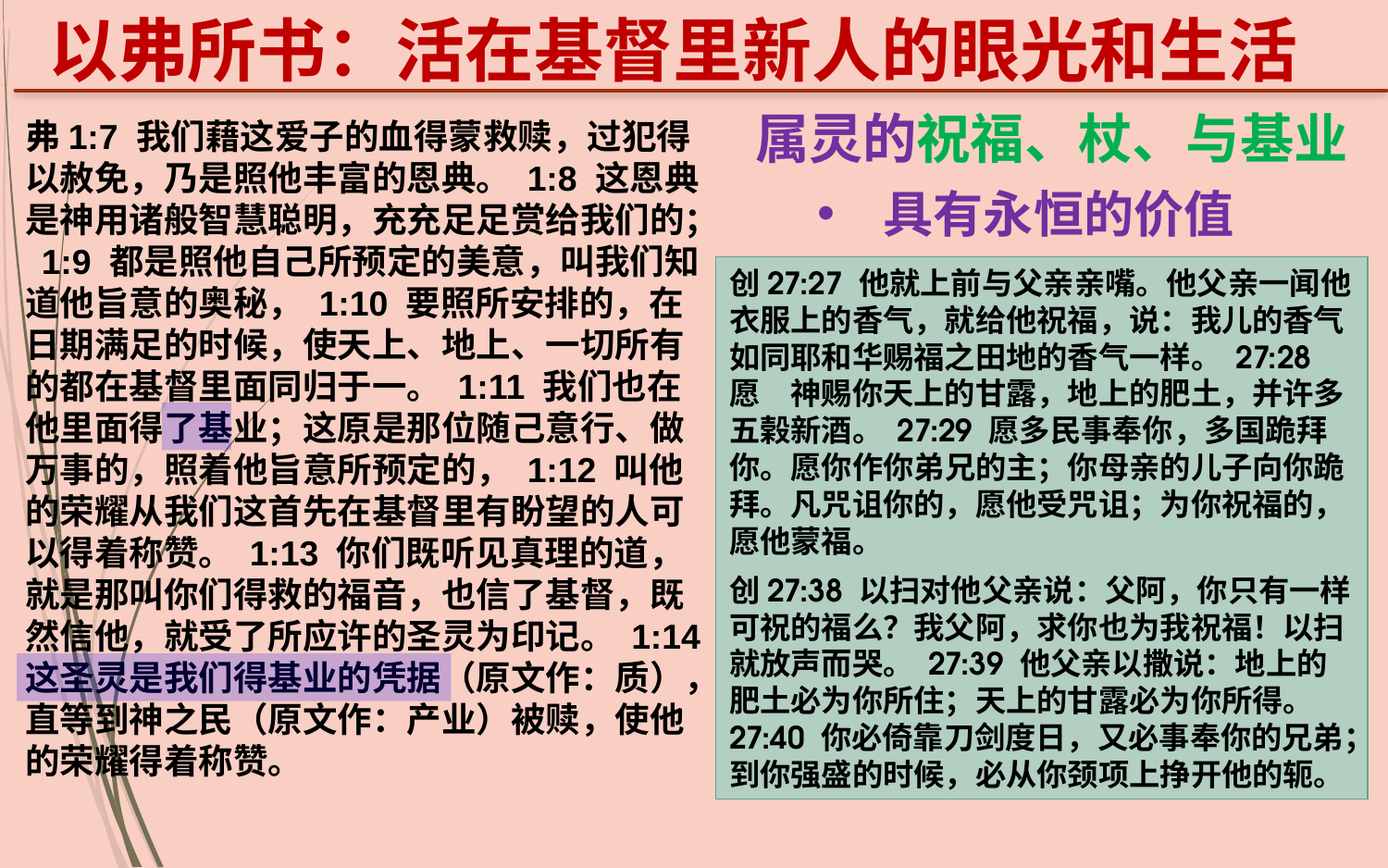

以弗所书：活在基督里新人的眼光和生活
属灵的祝福、杖、与基业
弗1:7 我们藉这爱子的血得蒙救赎，过犯得以赦免，乃是照他丰富的恩典。 1:8 这恩典是神用诸般智慧聪明，充充足足赏给我们的； 1:9 都是照他自己所预定的美意，叫我们知道他旨意的奥秘， 1:10 要照所安排的，在日期满足的时候，使天上、地上、一切所有的都在基督里面同归于一。 1:11 我们也在他里面得了基业；这原是那位随己意行、做万事的，照着他旨意所预定的， 1:12 叫他的荣耀从我们这首先在基督里有盼望的人可以得着称赞。 1:13 你们既听见真理的道，就是那叫你们得救的福音，也信了基督，既然信他，就受了所应许的圣灵为印记。 1:14 这圣灵是我们得基业的凭据（原文作：质），直等到神之民（原文作：产业）被赎，使他的荣耀得着称赞。
 具有永恒的价值
创27:27 他就上前与父亲亲嘴。他父亲一闻他衣服上的香气，就给他祝福，说：我儿的香气如同耶和华赐福之田地的香气一样。 27:28 愿　神赐你天上的甘露，地上的肥土，并许多五榖新酒。 27:29 愿多民事奉你，多国跪拜你。愿你作你弟兄的主；你母亲的儿子向你跪拜。凡咒诅你的，愿他受咒诅；为你祝福的，愿他蒙福。
创27:38 以扫对他父亲说：父阿，你只有一样可祝的福么？我父阿，求你也为我祝福！以扫就放声而哭。 27:39 他父亲以撒说：地上的肥土必为你所住；天上的甘露必为你所得。 27:40 你必倚靠刀剑度日，又必事奉你的兄弟；到你强盛的时候，必从你颈项上挣开他的轭。